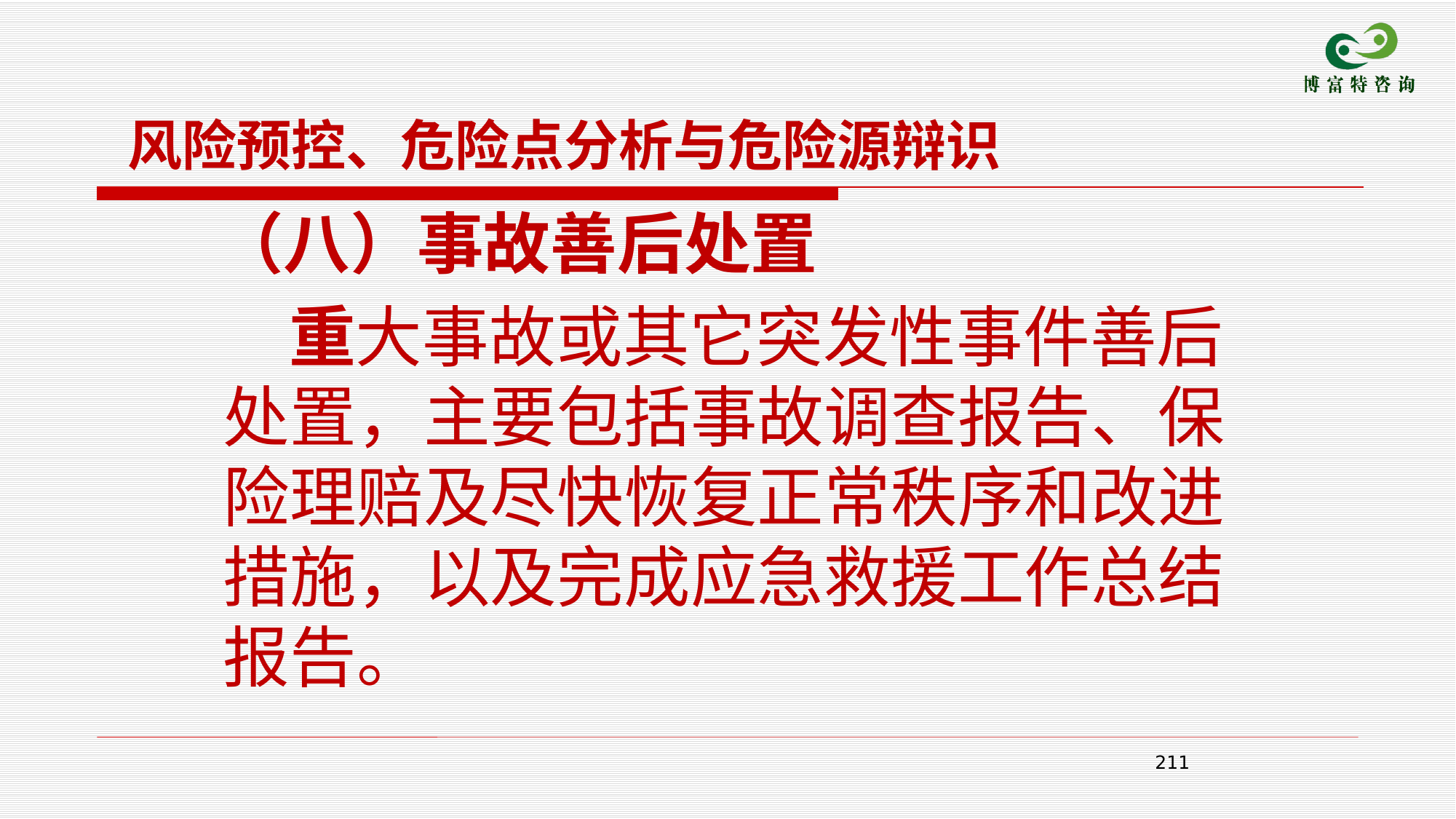

风险预控、危险点分析与危险源辩识
     （八）事故善后处置
       重大事故或其它突发性事件善后处置，主要包括事故调查报告、保险理赔及尽快恢复正常秩序和改进措施，以及完成应急救援工作总结报告。

211